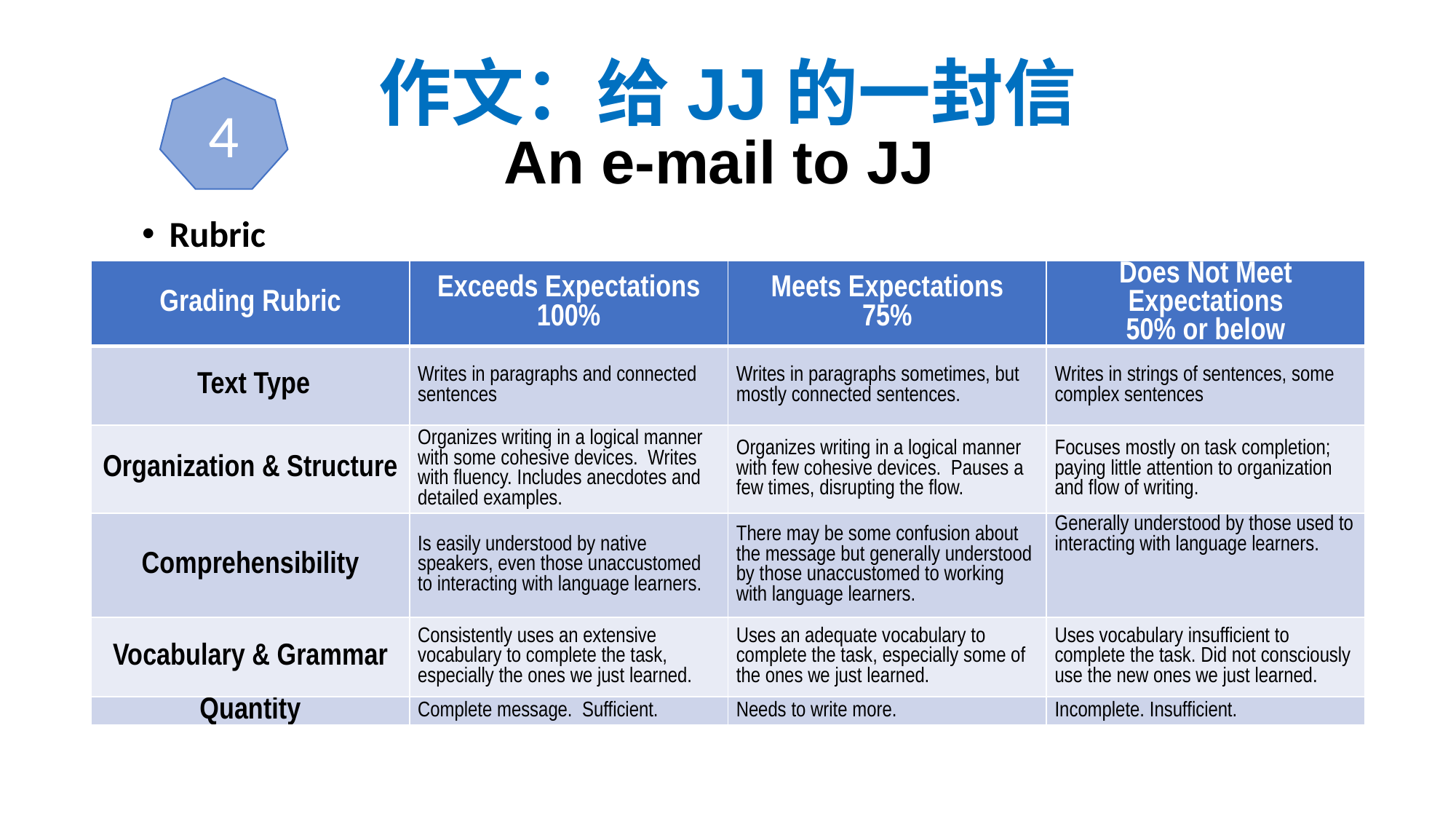

# 作文：给JJ的一封信 An e-mail to JJ
4
Rubric

| Grading Rubric | Exceeds Expectations 100% | Meets Expectations 75% | Does Not Meet Expectations 50% or below |
| --- | --- | --- | --- |
| Text Type | Writes in paragraphs and connected sentences | Writes in paragraphs sometimes, but mostly connected sentences. | Writes in strings of sentences, some complex sentences |
| Organization & Structure | Organizes writing in a logical manner with some cohesive devices. Writes with fluency. Includes anecdotes and detailed examples. | Organizes writing in a logical manner with few cohesive devices. Pauses a few times, disrupting the flow. | Focuses mostly on task completion; paying little attention to organization and flow of writing. |
| Comprehensibility | Is easily understood by native speakers, even those unaccustomed to interacting with language learners. | There may be some confusion about the message but generally understood by those unaccustomed to working with language learners. | Generally understood by those used to interacting with language learners. |
| Vocabulary & Grammar | Consistently uses an extensive vocabulary to complete the task, especially the ones we just learned. | Uses an adequate vocabulary to complete the task, especially some of the ones we just learned. | Uses vocabulary insufficient to complete the task. Did not consciously use the new ones we just learned. |
| Quantity | Complete message. Sufficient. | Needs to write more. | Incomplete. Insufficient. |